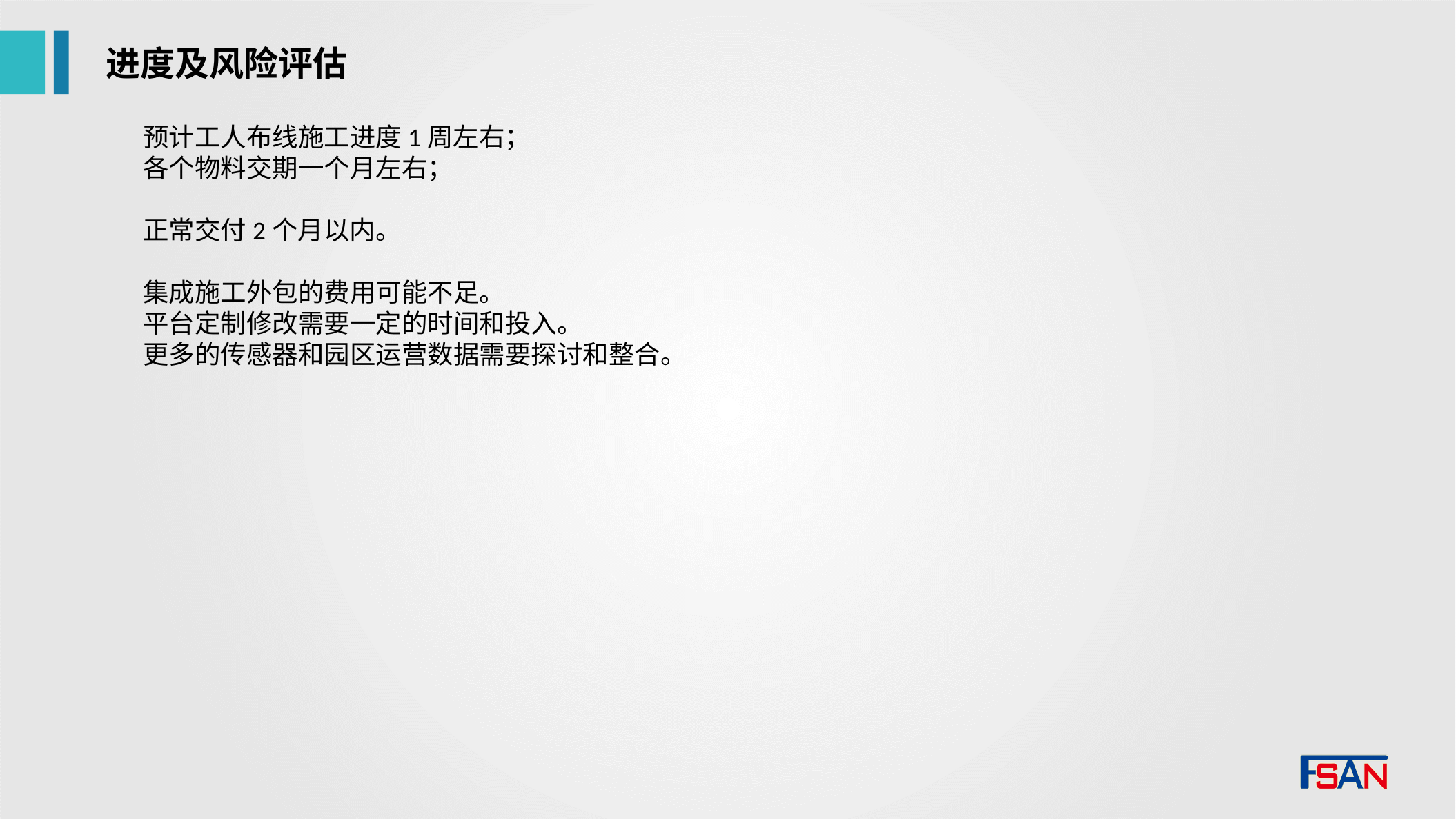

进度及风险评估
预计工人布线施工进度1周左右；
各个物料交期一个月左右；

正常交付2个月以内。

集成施工外包的费用可能不足。
平台定制修改需要一定的时间和投入。
更多的传感器和园区运营数据需要探讨和整合。